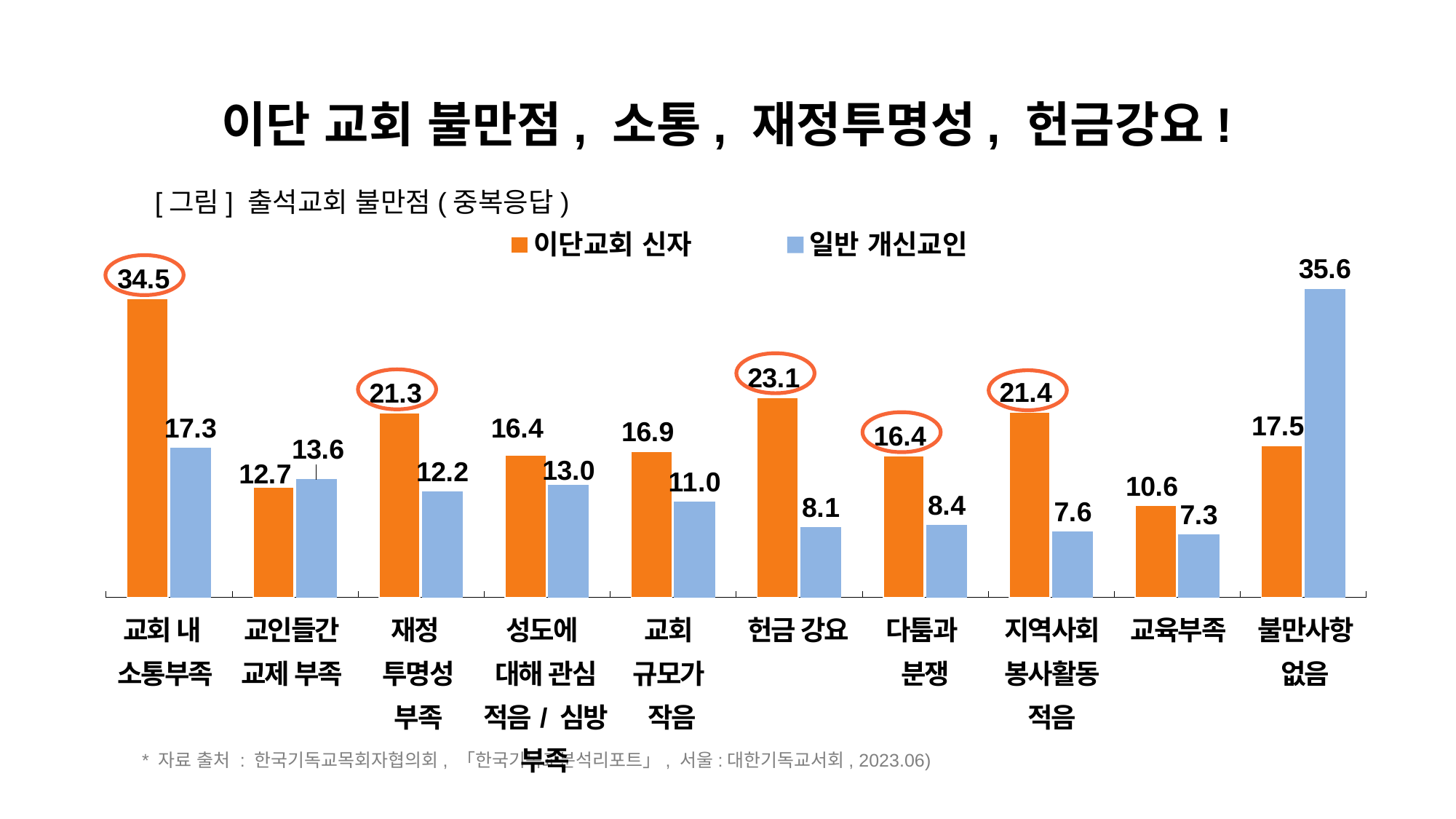

이단 교회 불만점, 소통, 재정투명성, 헌금강요!
[그림] 출석교회 불만점(중복응답)

### Chart

| Category | 이단교회 신자 | 일반 개신교인 |
|---|---|---|

| 교회 내 소통부족 | 교인들간 교제 부족 | 재정 투명성 부족 | 성도에 대해 관심 적음/ 심방 부족 | 교회 규모가 작음 | 헌금 강요 | 다툼과 분쟁 | 지역사회 봉사활동 적음 | 교육부족 | 불만사항 없음 |
| --- | --- | --- | --- | --- | --- | --- | --- | --- | --- |
* 자료 출처 : 한국기독교목회자협의회, 「한국기독교분석리포트」, 서울:대한기독교서회, 2023.06)